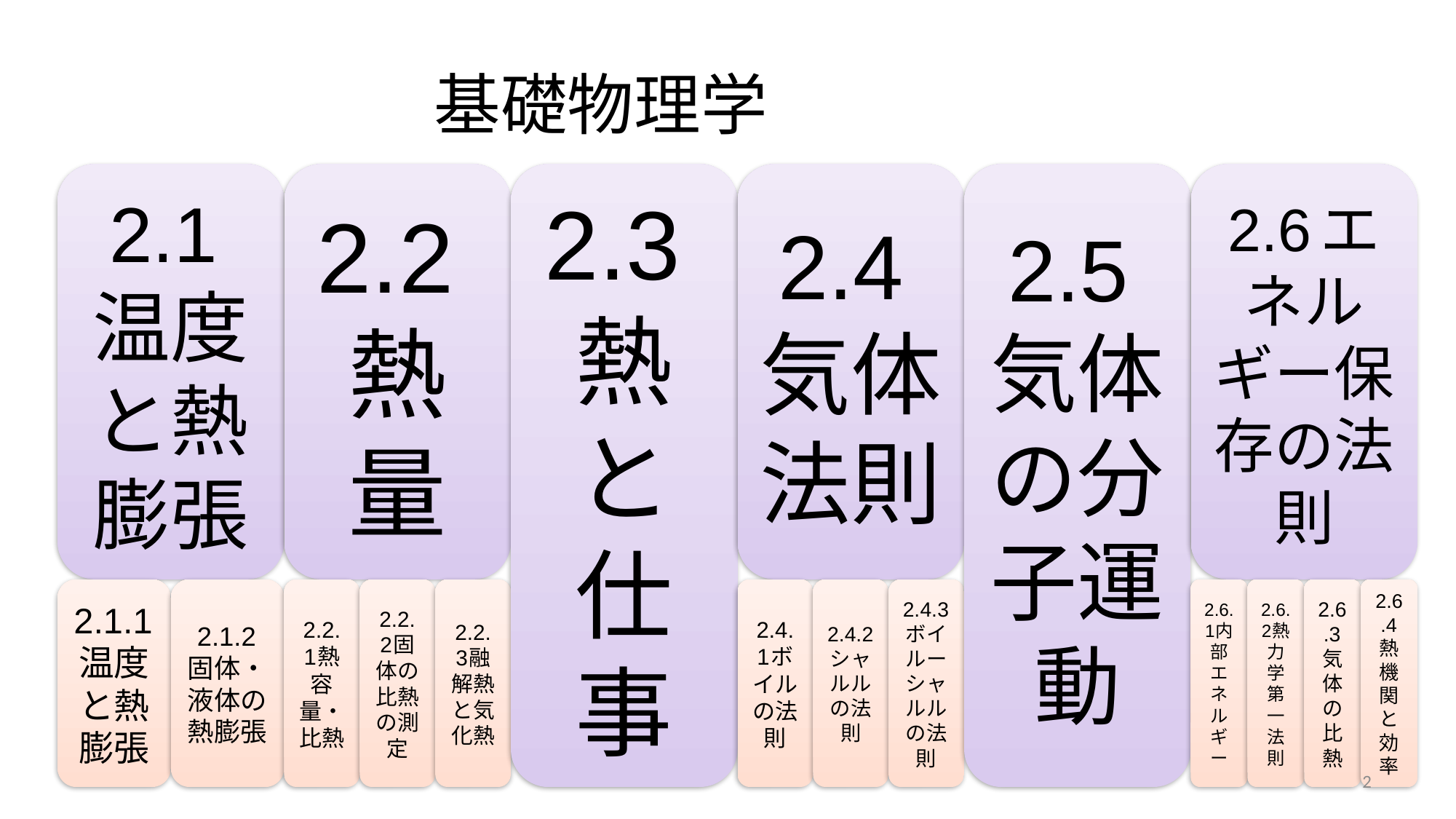

# 基礎物理学
2.1温度と熱膨張
2.1.1温度と熱膨張
2.1.2固体・液体の熱膨張
2.2.1熱容量・比熱
2.2.2固体の比熱の測定
2.4.1ボイルの法則
2.4.2シャルルの法則
2.4.3ボイルーシャルルの法則
2.6エネルギー保存の法則
2.6.1内部エネルギー
2.6.2熱力学第一法則
2.6.3気体の比熱
2.2.3融解熱と気化熱
2.6.4熱機関と効率
2